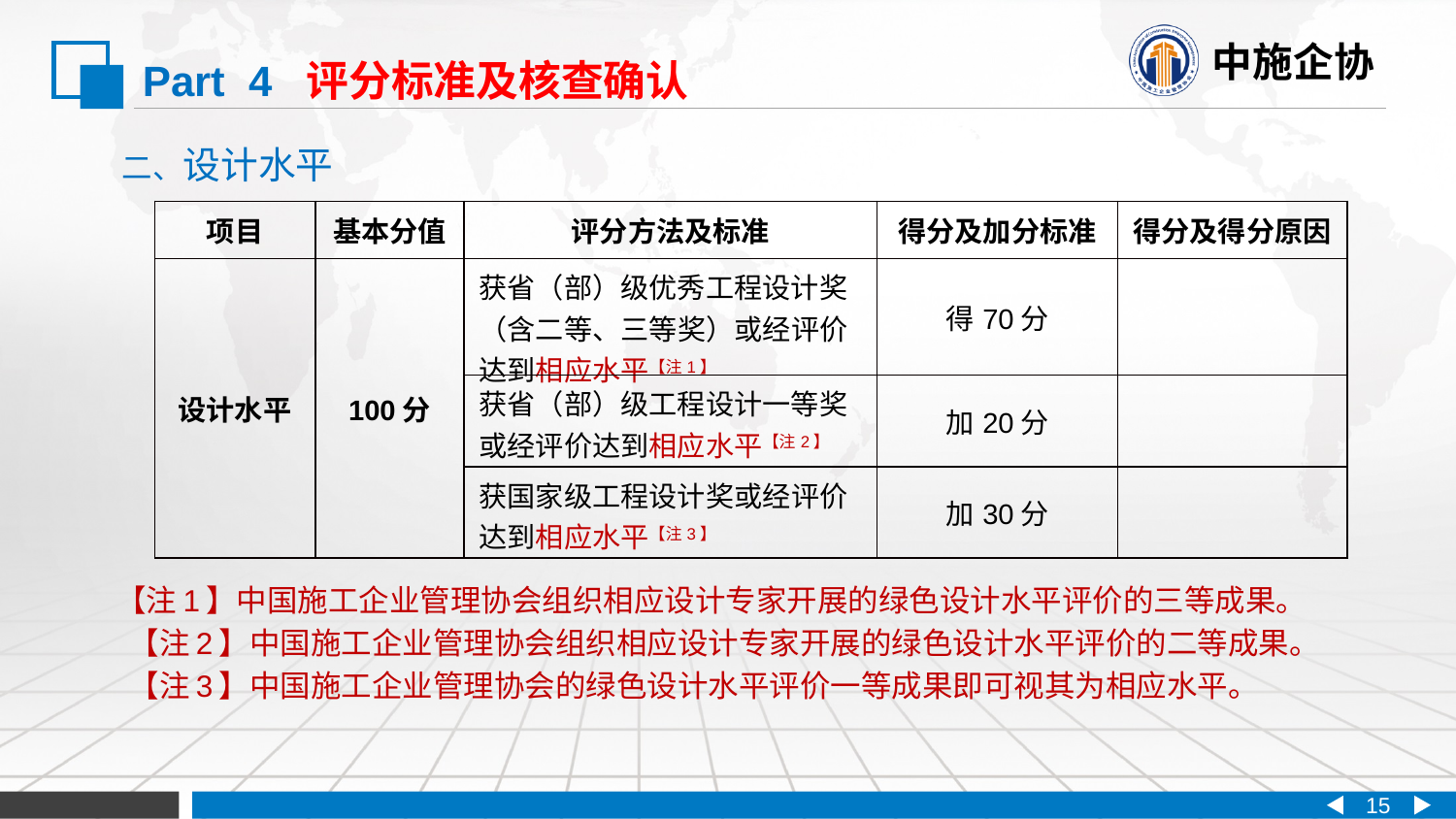

Part  4  评分标准及核查确认
    二、设计水平

   【注1】中国施工企业管理协会组织相应设计专家开展的绿色设计水平评价的三等成果。
     【注2】中国施工企业管理协会组织相应设计专家开展的绿色设计水平评价的二等成果。
     【注3】中国施工企业管理协会的绿色设计水平评价一等成果即可视其为相应水平。

| 项目 | 基本分值 | 评分方法及标准 | 得分及加分标准 | 得分及得分原因 |
| --- | --- | --- | --- | --- |
| 设计水平 | 100分 | 获省（部）级优秀工程设计奖（含二等、三等奖）或经评价达到相应水平【注1】 | 得70分 |  |
|  |  | 获省（部）级工程设计一等奖或经评价达到相应水平【注2】 | 加20分 |  |
|  |  | 获国家级工程设计奖或经评价达到相应水平【注3】 | 加30分 |  |